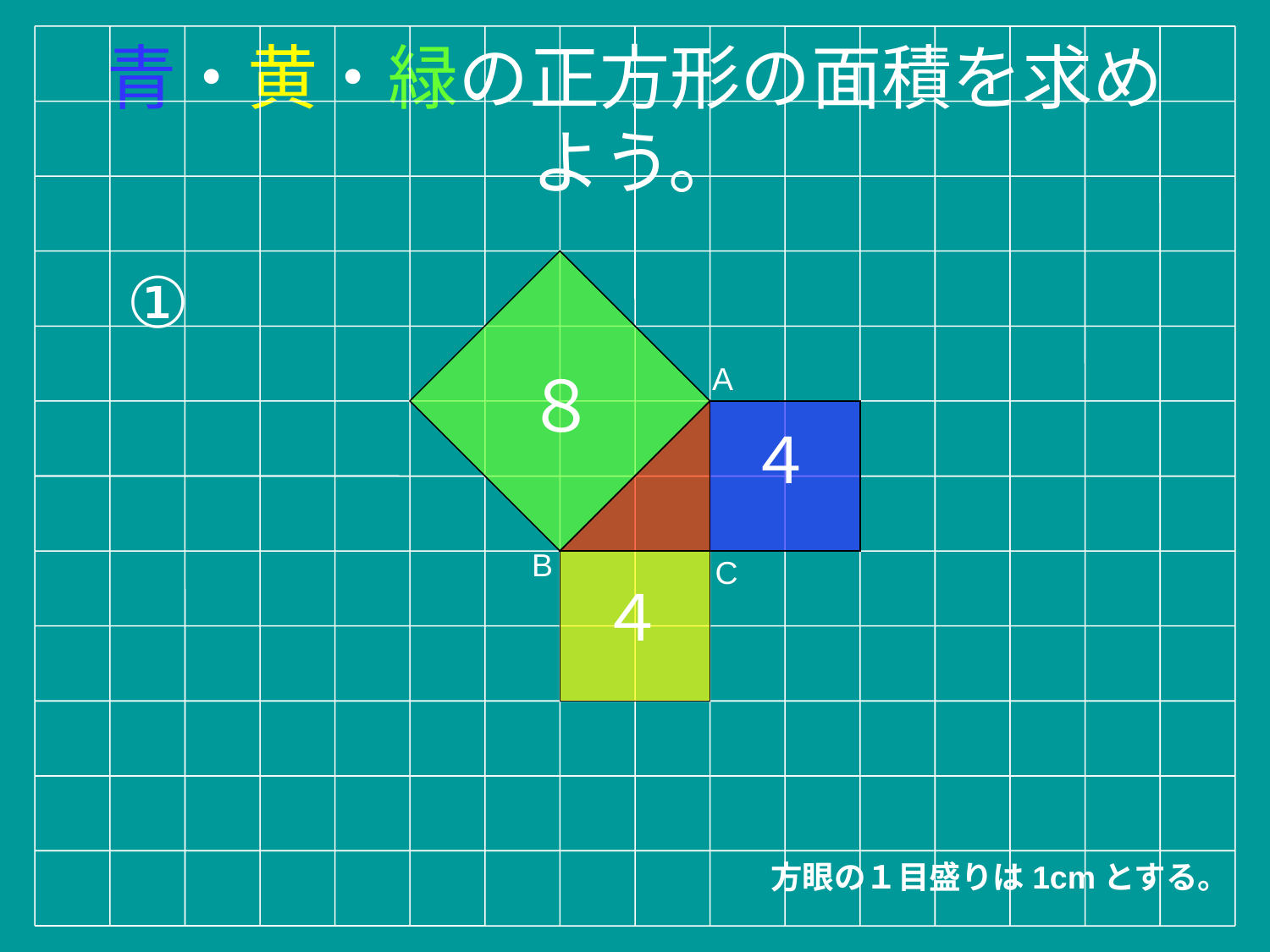

方眼の１目盛りは1cmとする。

# 青・黄・緑の正方形の面積を求めよう。
①

A

B
C

８
４
４